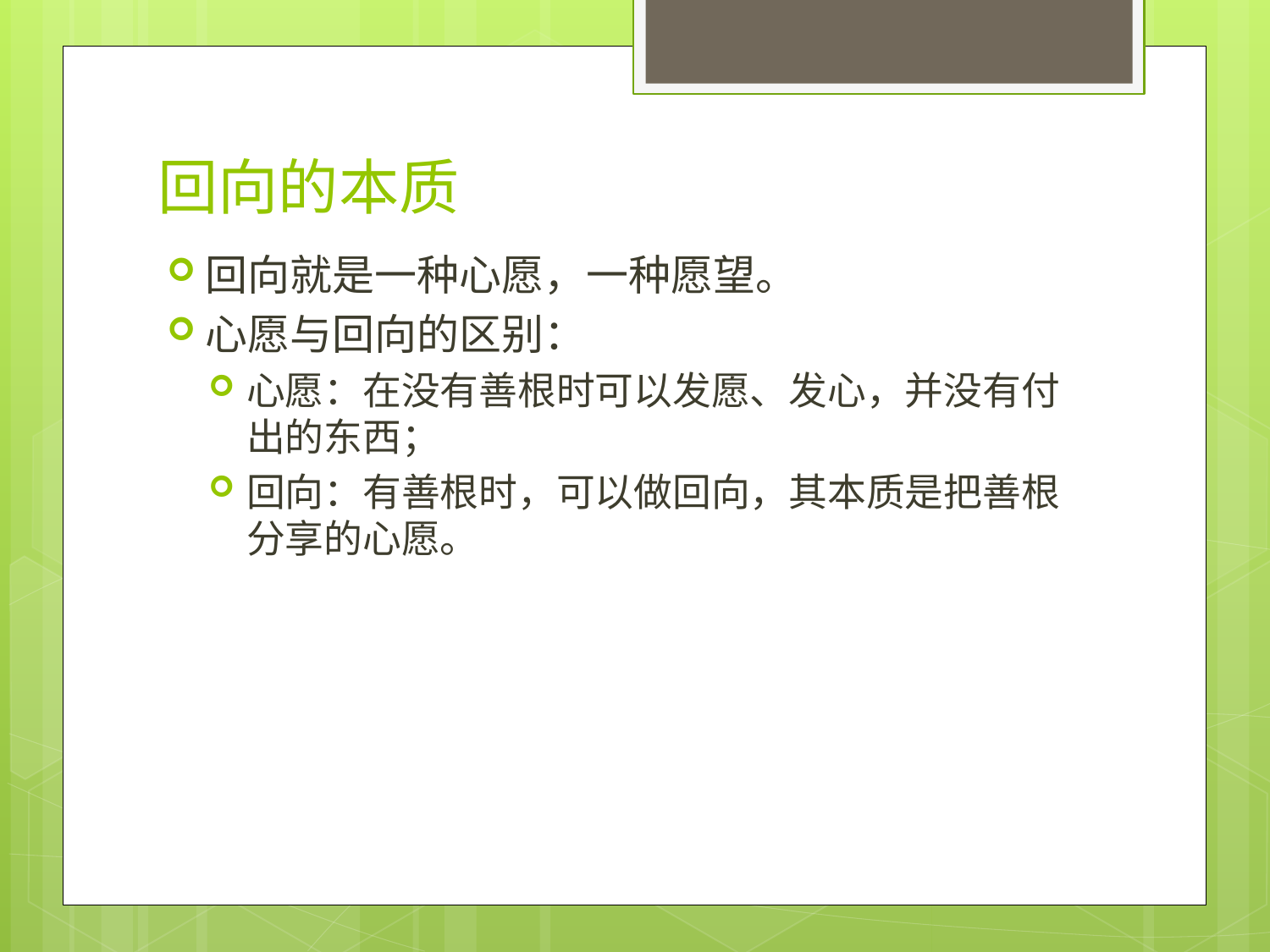

# 回向的本质
回向就是一种心愿，一种愿望。
心愿与回向的区别：
心愿：在没有善根时可以发愿、发心，并没有付出的东西；
回向：有善根时，可以做回向，其本质是把善根分享的心愿。